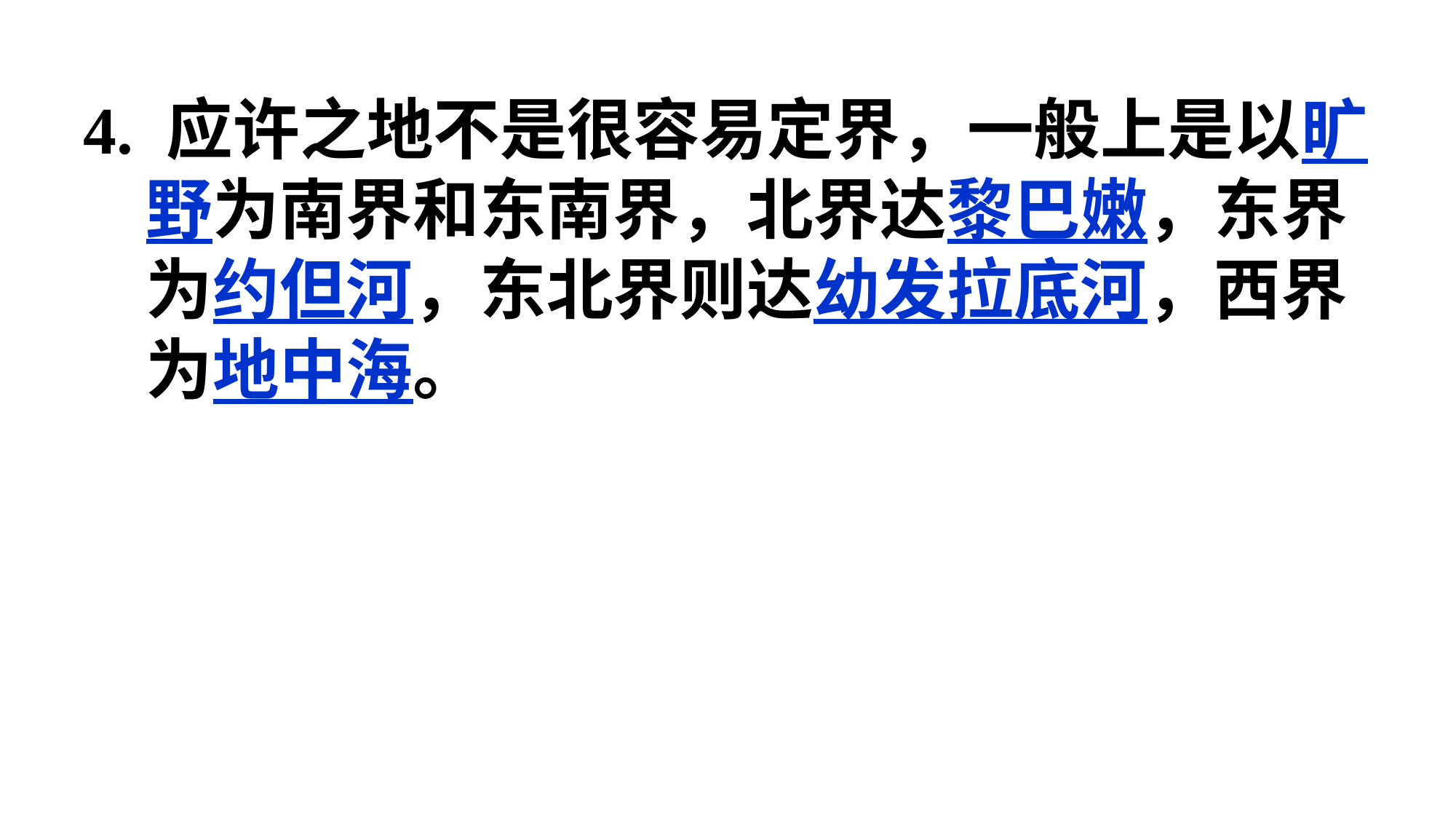

4. 应许之地不是很容易定界，一般上是以旷野为南界和东南界，北界达黎巴嫩，东界为约但河，东北界则达幼发拉底河，西界为地中海。